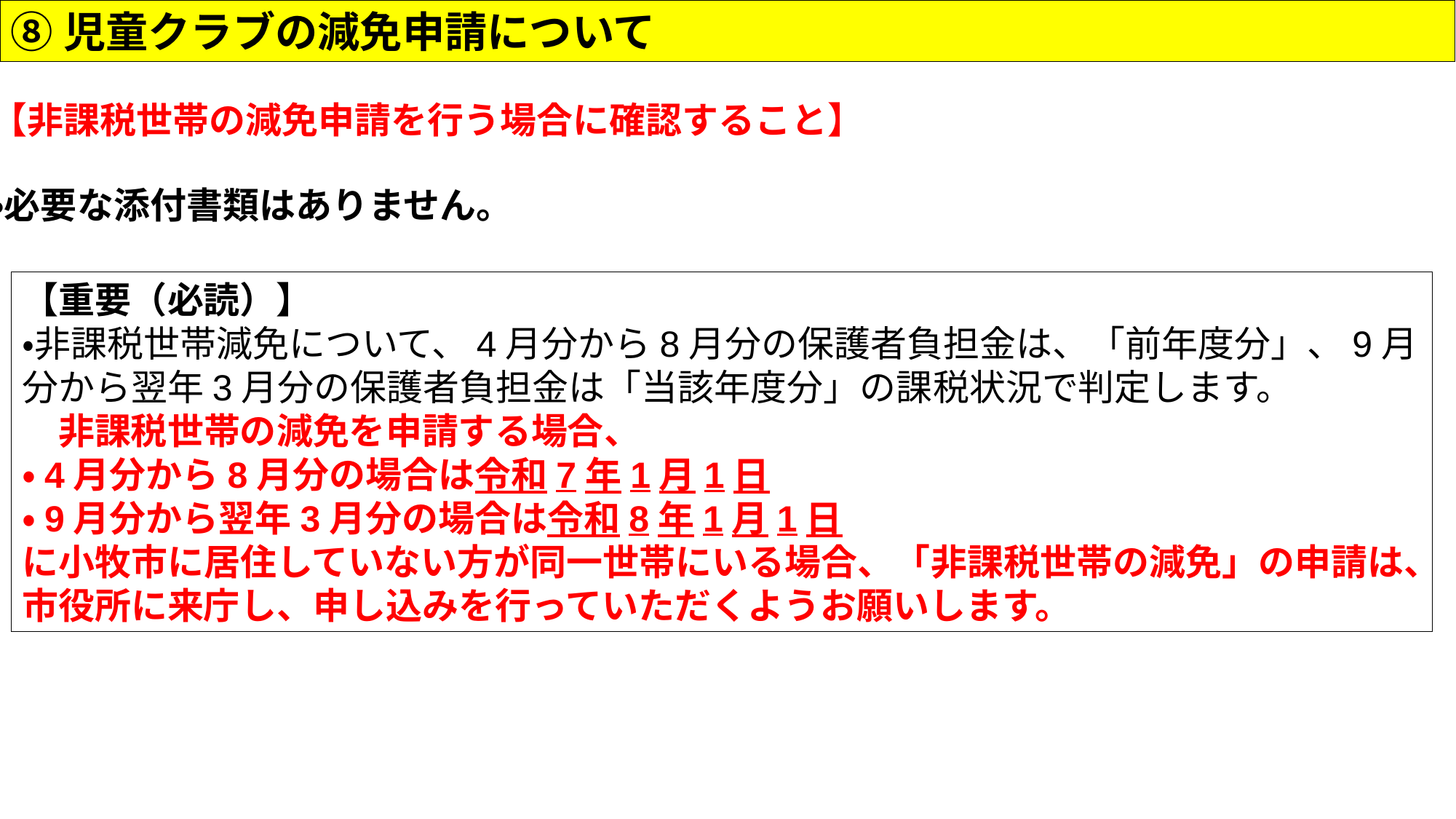

⑧児童クラブの減免申請について
【非課税世帯の減免申請を行う場合に確認すること】
・必要な添付書類はありません。
【重要（必読）】
・非課税世帯減免について、4月分から8月分の保護者負担金は、「前年度分」、9月分から翌年3月分の保護者負担金は「当該年度分」の課税状況で判定します。
　非課税世帯の減免を申請する場合、
・4月分から8月分の場合は令和7年1月1日
・9月分から翌年3月分の場合は令和8年1月1日
に小牧市に居住していない方が同一世帯にいる場合、「非課税世帯の減免」の申請は、市役所に来庁し、申し込みを行っていただくようお願いします。